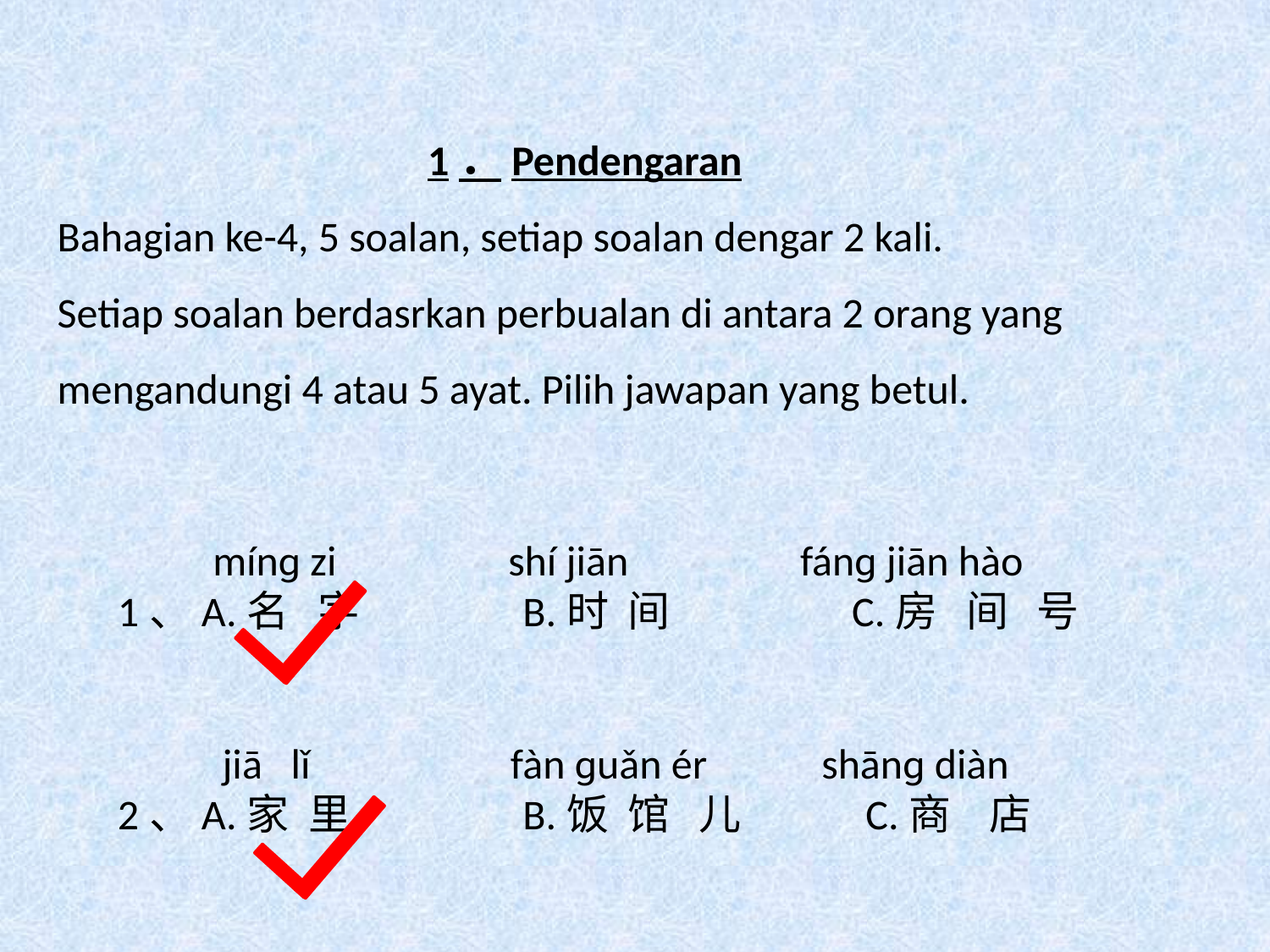

1．Pendengaran
Bahagian ke-4, 5 soalan, setiap soalan dengar 2 kali.
Setiap soalan berdasrkan perbualan di antara 2 orang yang mengandungi 4 atau 5 ayat. Pilih jawapan yang betul.
          mínɡ zi                  shí jiān                  fánɡ jiān hào
1、A.名   字                B.时  间                  C.房   间   号

           jiā   lǐ                     fàn ɡuǎn ér            shānɡ diàn
2、A.家  里                 B.饭  馆   儿            C.商    店